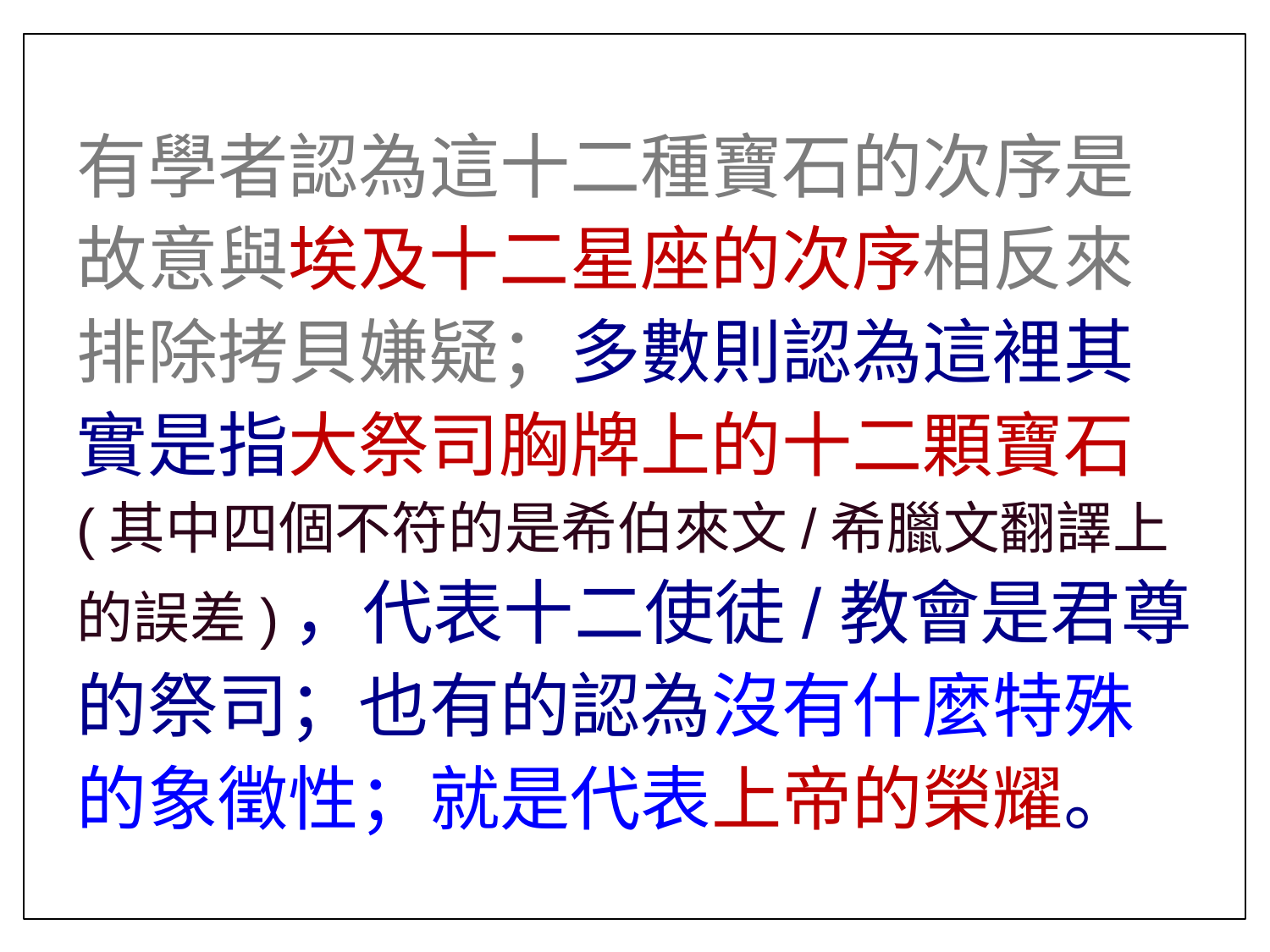

有學者認為這十二種寶石的次序是故意與埃及十二星座的次序相反來排除拷貝嫌疑；多數則認為這裡其實是指大祭司胸牌上的十二顆寶石 (其中四個不符的是希伯來文/希臘文翻譯上的誤差)，代表十二使徒/教會是君尊的祭司；也有的認為沒有什麼特殊的象徵性；就是代表上帝的榮耀。